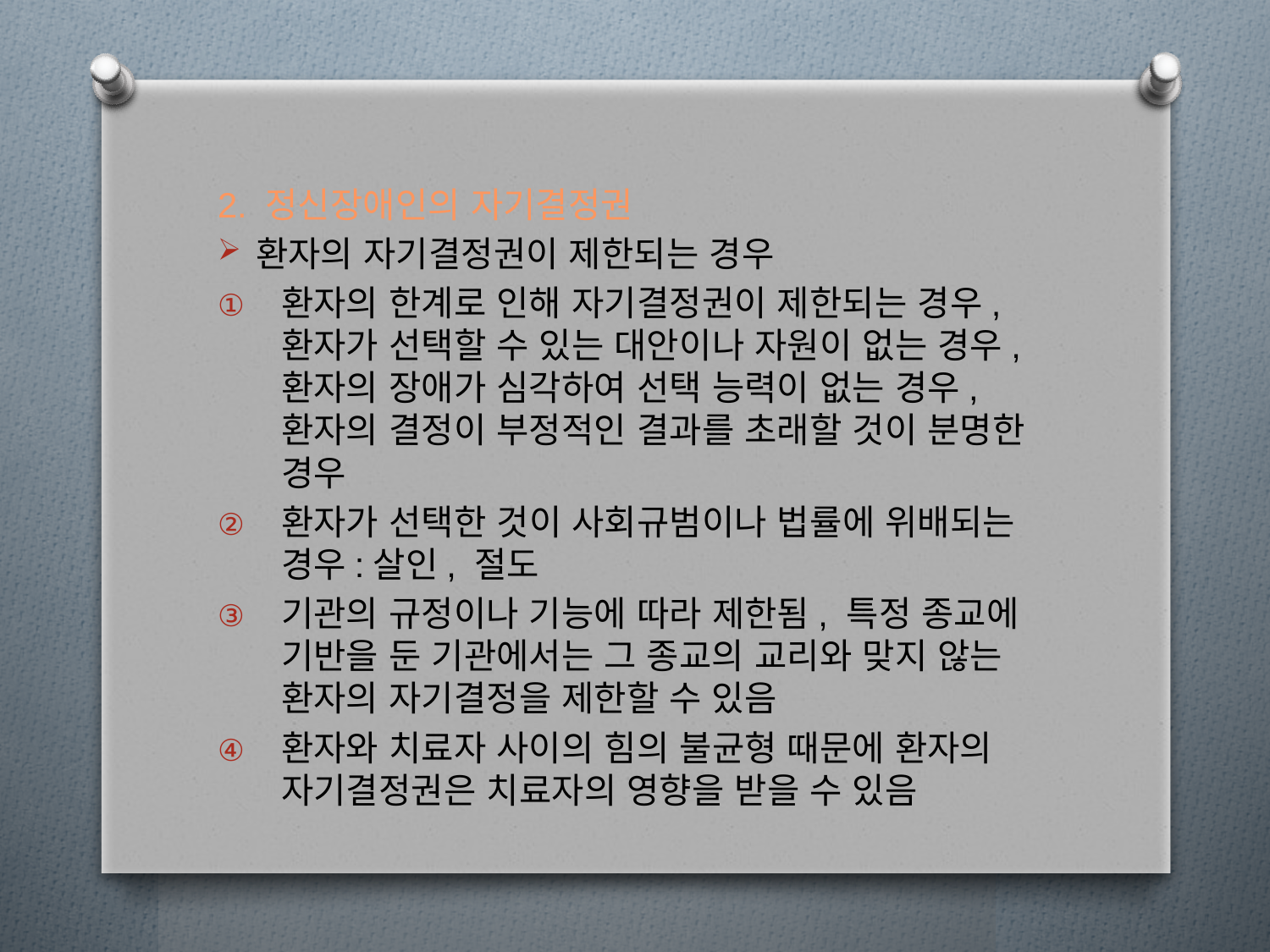

2. 정신장애인의 자기결정권
환자의 자기결정권이 제한되는 경우
환자의 한계로 인해 자기결정권이 제한되는 경우, 환자가 선택할 수 있는 대안이나 자원이 없는 경우, 환자의 장애가 심각하여 선택 능력이 없는 경우, 환자의 결정이 부정적인 결과를 초래할 것이 분명한 경우
환자가 선택한 것이 사회규범이나 법률에 위배되는 경우:살인, 절도
기관의 규정이나 기능에 따라 제한됨, 특정 종교에 기반을 둔 기관에서는 그 종교의 교리와 맞지 않는 환자의 자기결정을 제한할 수 있음
환자와 치료자 사이의 힘의 불균형 때문에 환자의 자기결정권은 치료자의 영향을 받을 수 있음